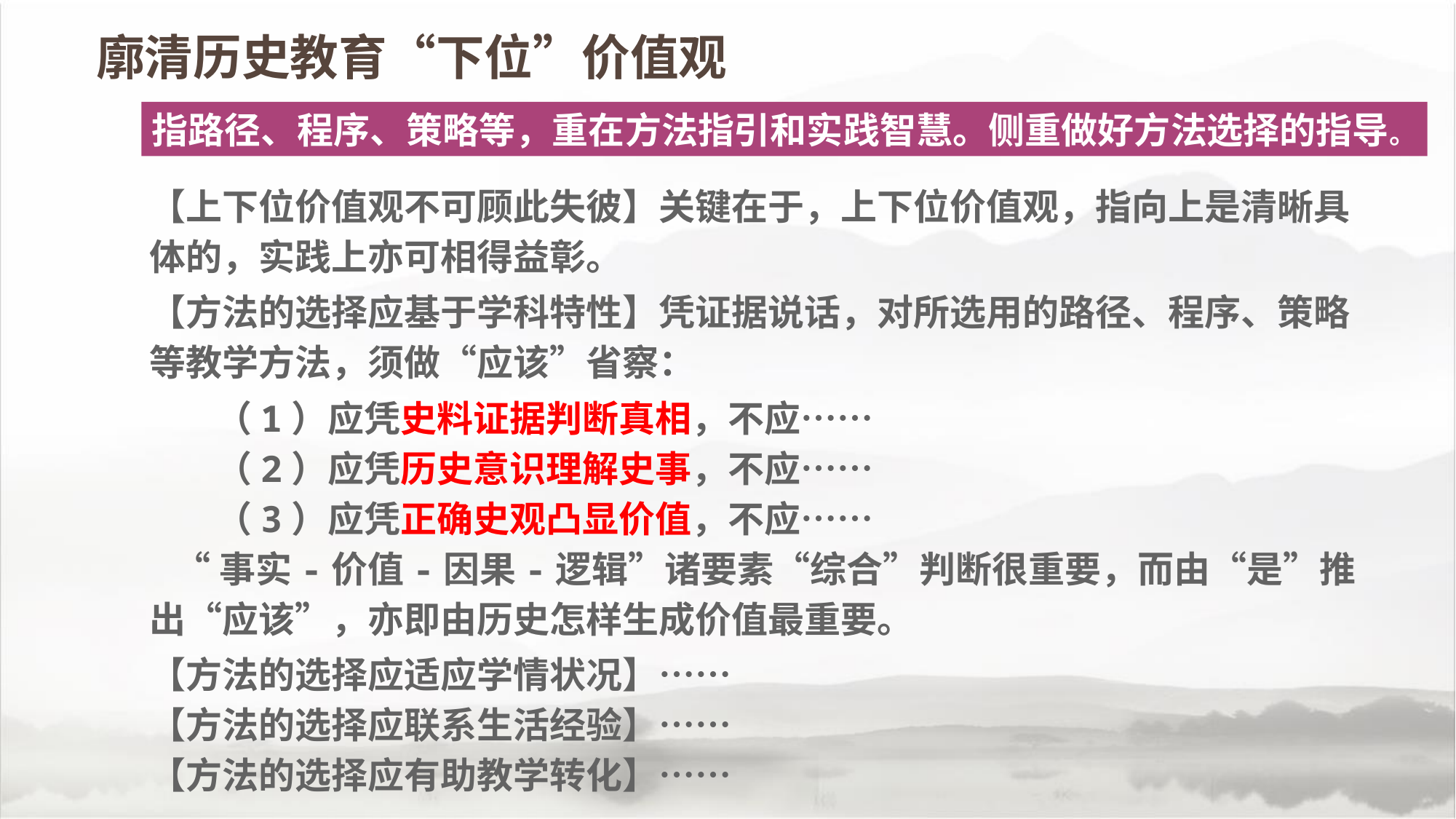

廓清历史教育“下位”价值观
指路径、程序、策略等，重在方法指引和实践智慧。侧重做好方法选择的指导。
【上下位价值观不可顾此失彼】关键在于，上下位价值观，指向上是清晰具体的，实践上亦可相得益彰。
【方法的选择应基于学科特性】凭证据说话，对所选用的路径、程序、策略等教学方法，须做“应该”省察：
       （1）应凭史料证据判断真相，不应……
       （2）应凭历史意识理解史事，不应……
       （3）应凭正确史观凸显价值，不应……
   “事实-价值-因果-逻辑”诸要素“综合”判断很重要，而由“是”推出“应该”，亦即由历史怎样生成价值最重要。
【方法的选择应适应学情状况】……
【方法的选择应联系生活经验】……
【方法的选择应有助教学转化】……